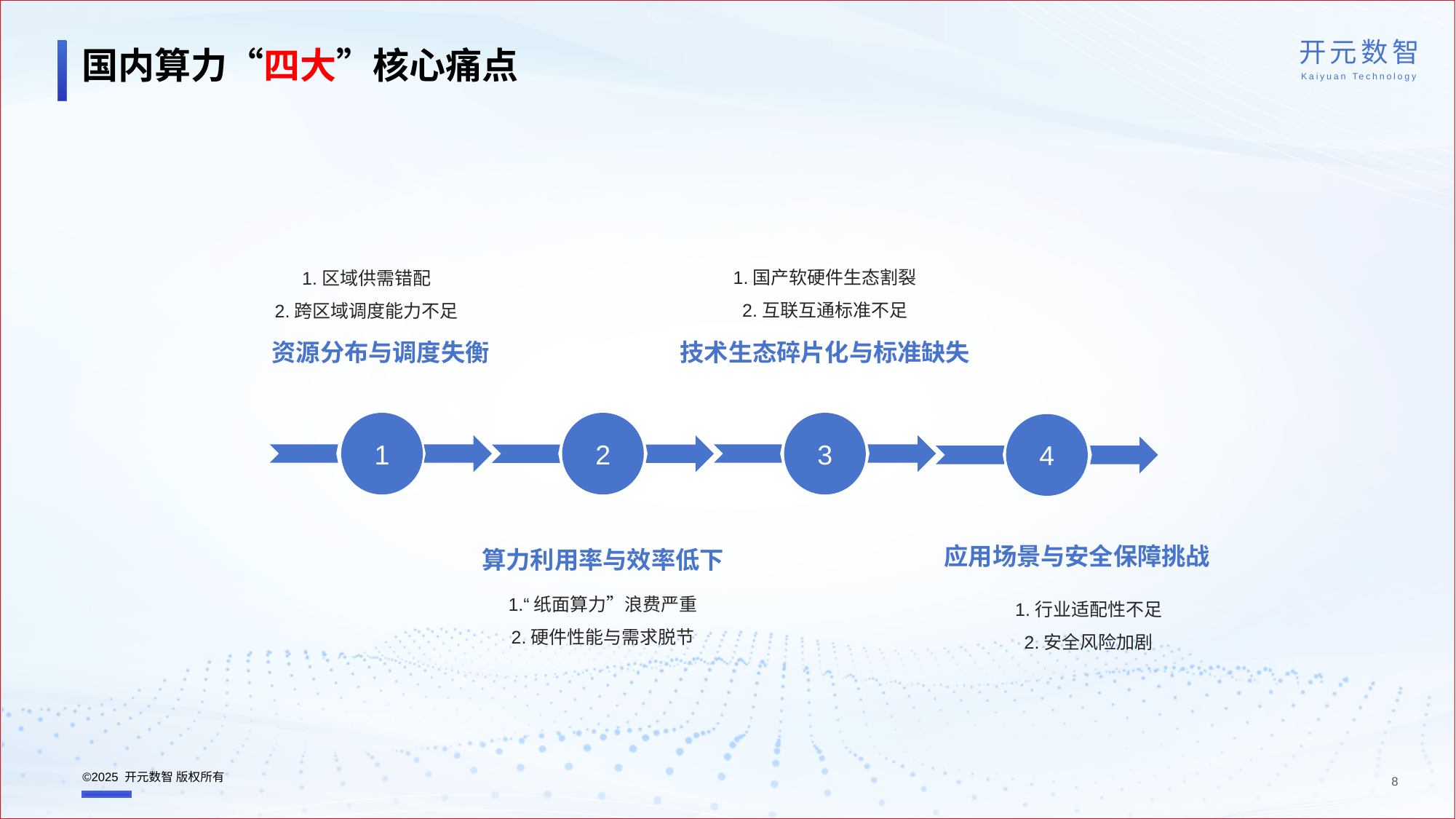

国内算力“四大”核心痛点
1.国产软硬件生态割裂
2.互联互通标准不足
1.区域供需错配
2.跨区域调度能力不足
资源分布与调度失衡
技术生态碎片化与标准缺失
1
2
3
4

应用场景与安全保障挑战
算力利用率与效率低下
1.行业适配性不足
2.安全风险加剧
1.“纸面算力”浪费严重
2.硬件性能与需求脱节